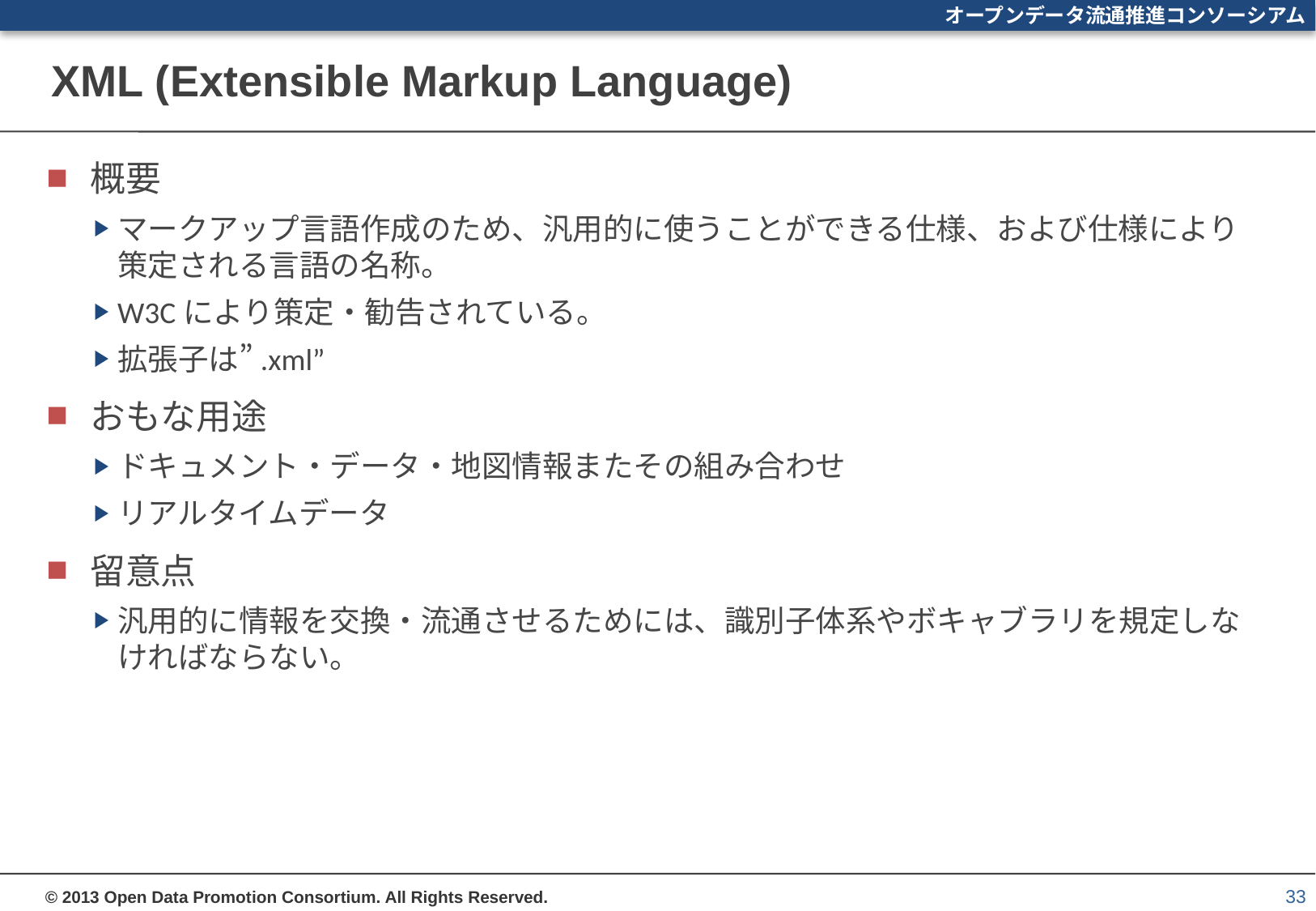

# XML (Extensible Markup Language)
概要
マークアップ言語作成のため、汎用的に使うことができる仕様、および仕様により策定される言語の名称。
W3Cにより策定・勧告されている。
拡張子は”.xml”
おもな用途
ドキュメント・データ・地図情報またその組み合わせ
リアルタイムデータ
留意点
汎用的に情報を交換・流通させるためには、識別子体系やボキャブラリを規定しなければならない。
33